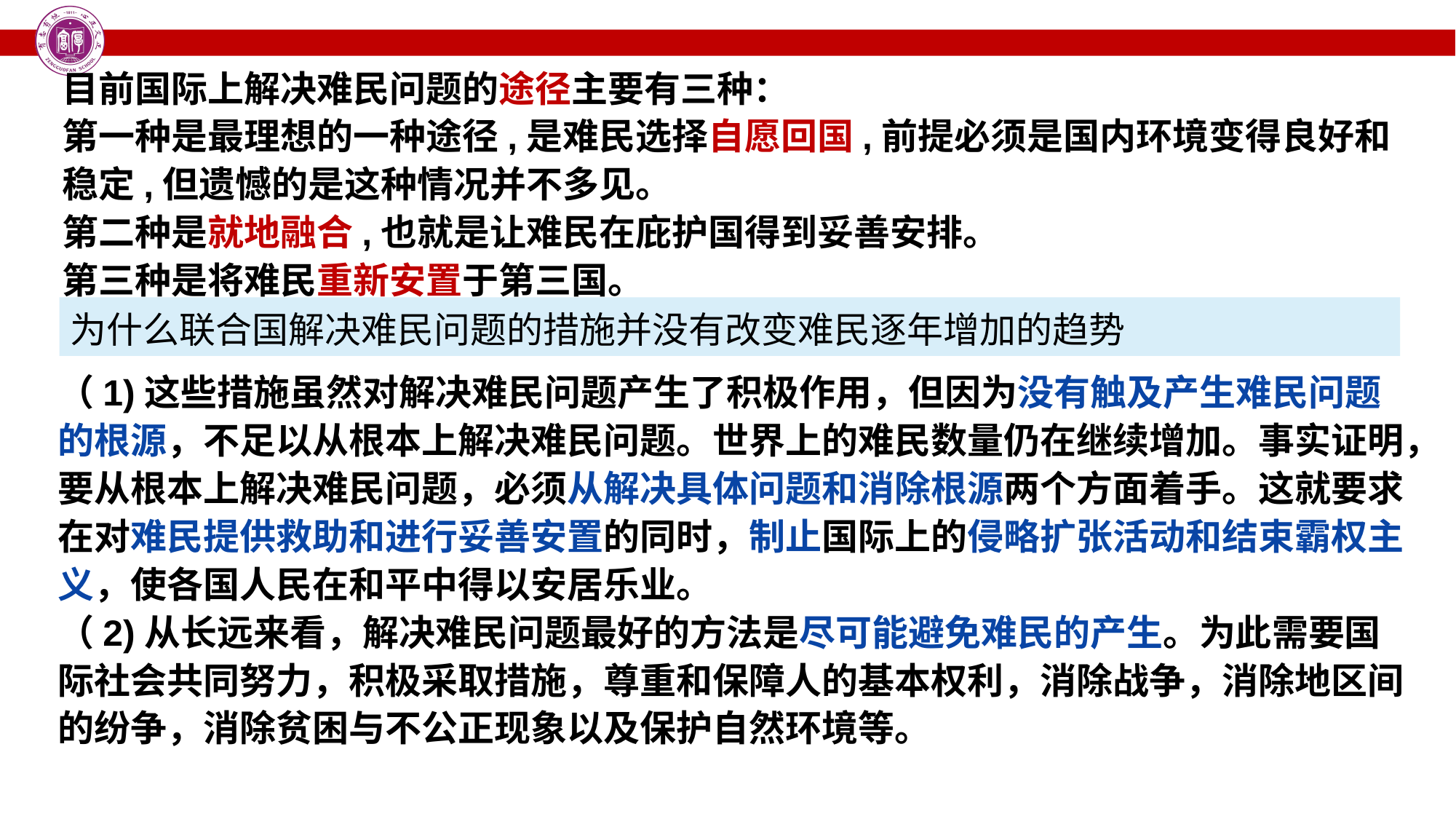

目前国际上解决难民问题的途径主要有三种：
第一种是最理想的一种途径,是难民选择自愿回国,前提必须是国内环境变得良好和稳定,但遗憾的是这种情况并不多见。
第二种是就地融合,也就是让难民在庇护国得到妥善安排。
第三种是将难民重新安置于第三国。
为什么联合国解决难民问题的措施并没有改变难民逐年增加的趋势
（1)这些措施虽然对解决难民问题产生了积极作用，但因为没有触及产生难民问题的根源，不足以从根本上解决难民问题。世界上的难民数量仍在继续增加。事实证明，要从根本上解决难民问题，必须从解决具体问题和消除根源两个方面着手。这就要求在对难民提供救助和进行妥善安置的同时，制止国际上的侵略扩张活动和结束霸权主义，使各国人民在和平中得以安居乐业。
（2)从长远来看，解决难民问题最好的方法是尽可能避免难民的产生。为此需要国际社会共同努力，积极采取措施，尊重和保障人的基本权利，消除战争，消除地区间的纷争，消除贫困与不公正现象以及保护自然环境等。